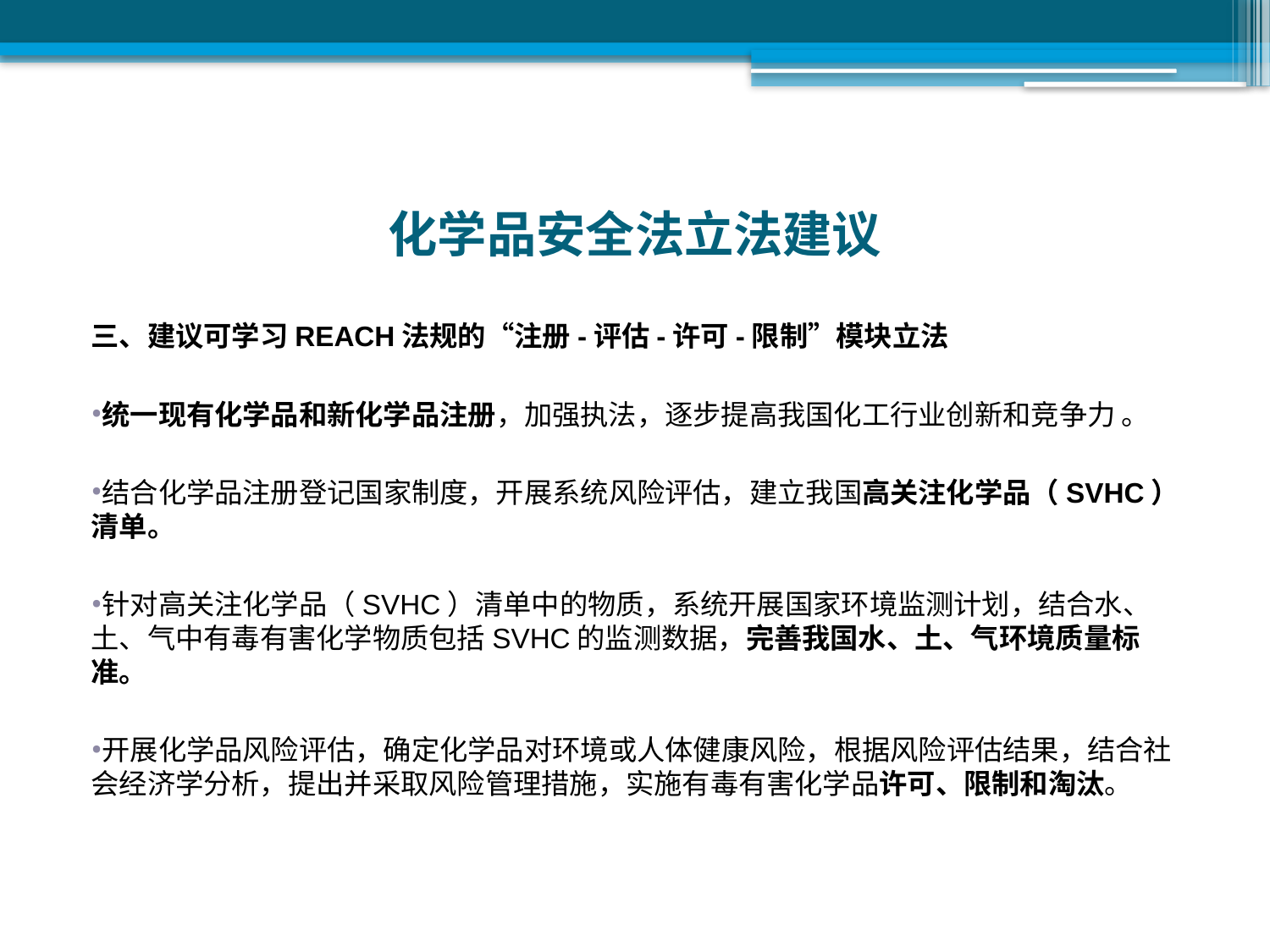

# 化学品安全法立法建议
三、建议可学习REACH法规的“注册-评估-许可-限制”模块立法

统一现有化学品和新化学品注册，加强执法，逐步提高我国化工行业创新和竞争力 。

结合化学品注册登记国家制度，开展系统风险评估，建立我国高关注化学品（SVHC）清单。

针对高关注化学品（SVHC）清单中的物质，系统开展国家环境监测计划，结合水、土、气中有毒有害化学物质包括SVHC的监测数据，完善我国水、土、气环境质量标准。

开展化学品风险评估，确定化学品对环境或人体健康风险，根据风险评估结果，结合社会经济学分析，提出并采取风险管理措施，实施有毒有害化学品许可、限制和淘汰。